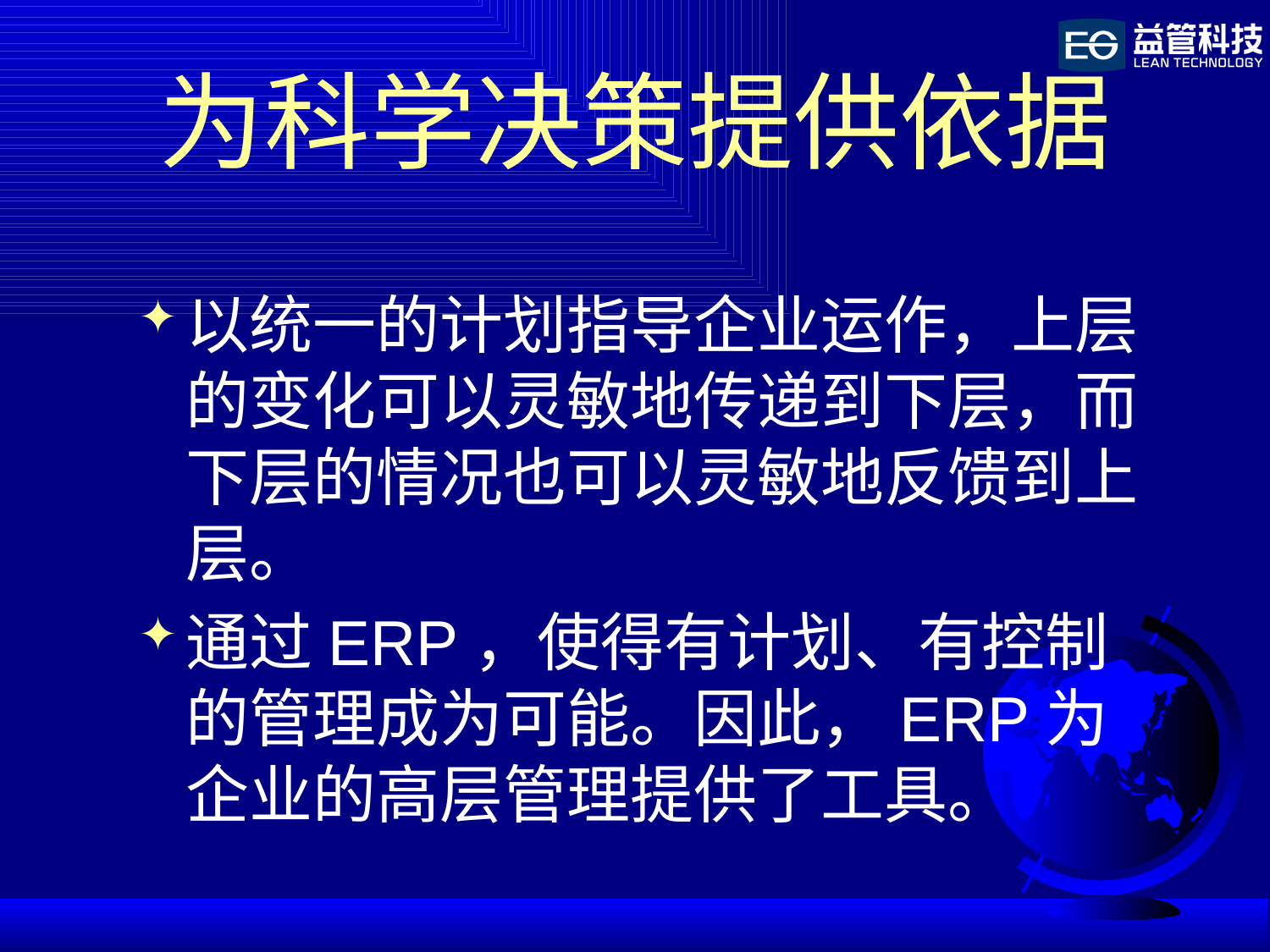

# 为科学决策提供依据
以统一的计划指导企业运作，上层的变化可以灵敏地传递到下层，而下层的情况也可以灵敏地反馈到上层。
通过ERP，使得有计划、有控制的管理成为可能。因此，ERP为企业的高层管理提供了工具。
25